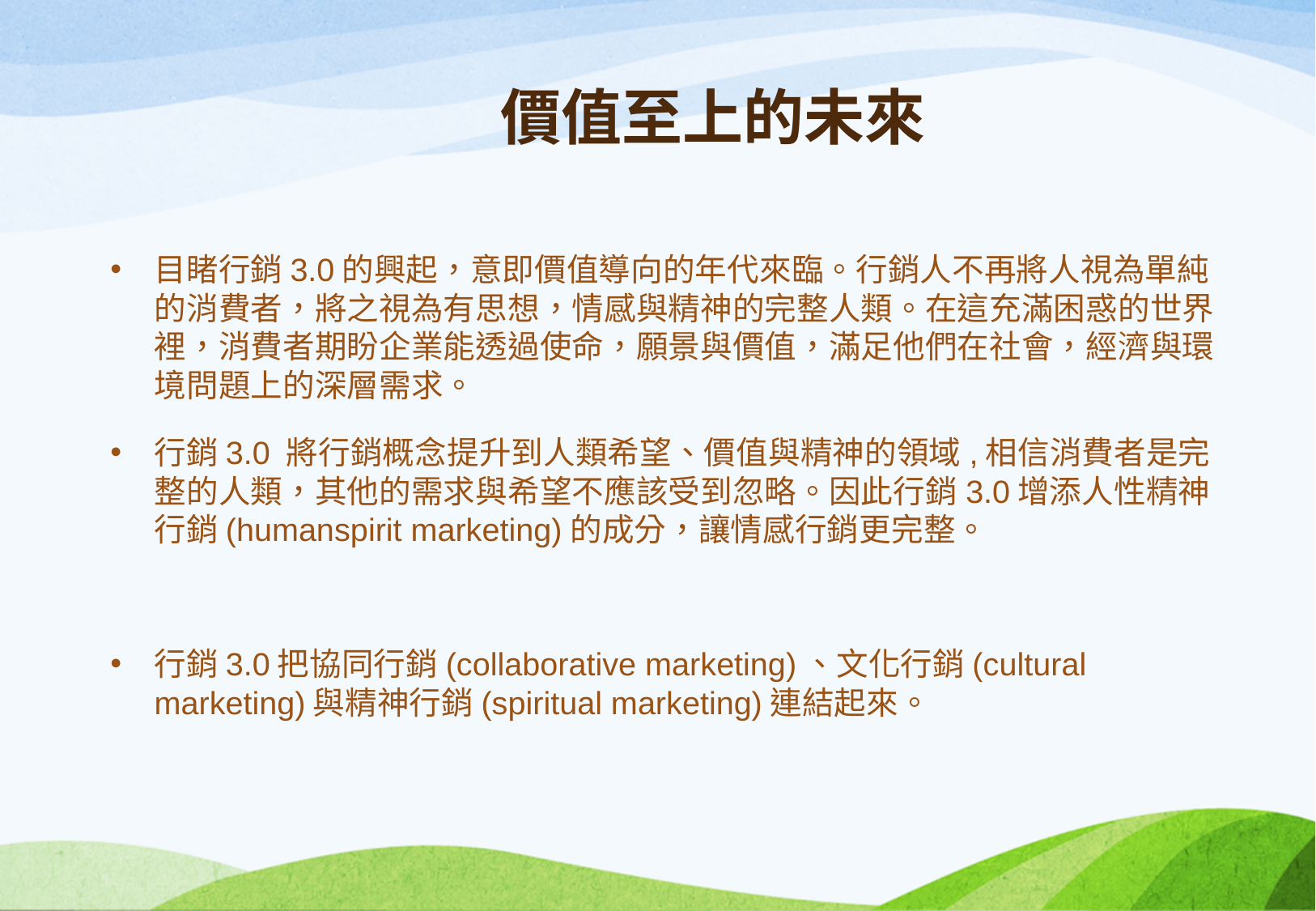

價值至上的未來

目睹行銷3.0的興起，意即價值導向的年代來臨。行銷人不再將人視為單純的消費者，將之視為有思想，情感與精神的完整人類。在這充滿困惑的世界裡，消費者期盼企業能透過使命，願景與價值，滿足他們在社會，經濟與環境問題上的深層需求。
行銷3.0 將行銷概念提升到人類希望、價值與精神的領域,相信消費者是完整的人類，其他的需求與希望不應該受到忽略。因此行銷3.0增添人性精神行銷(humanspirit marketing)的成分，讓情感行銷更完整。

行銷3.0把協同行銷(collaborative marketing)、文化行銷(cultural marketing)與精神行銷(spiritual marketing)連結起來。